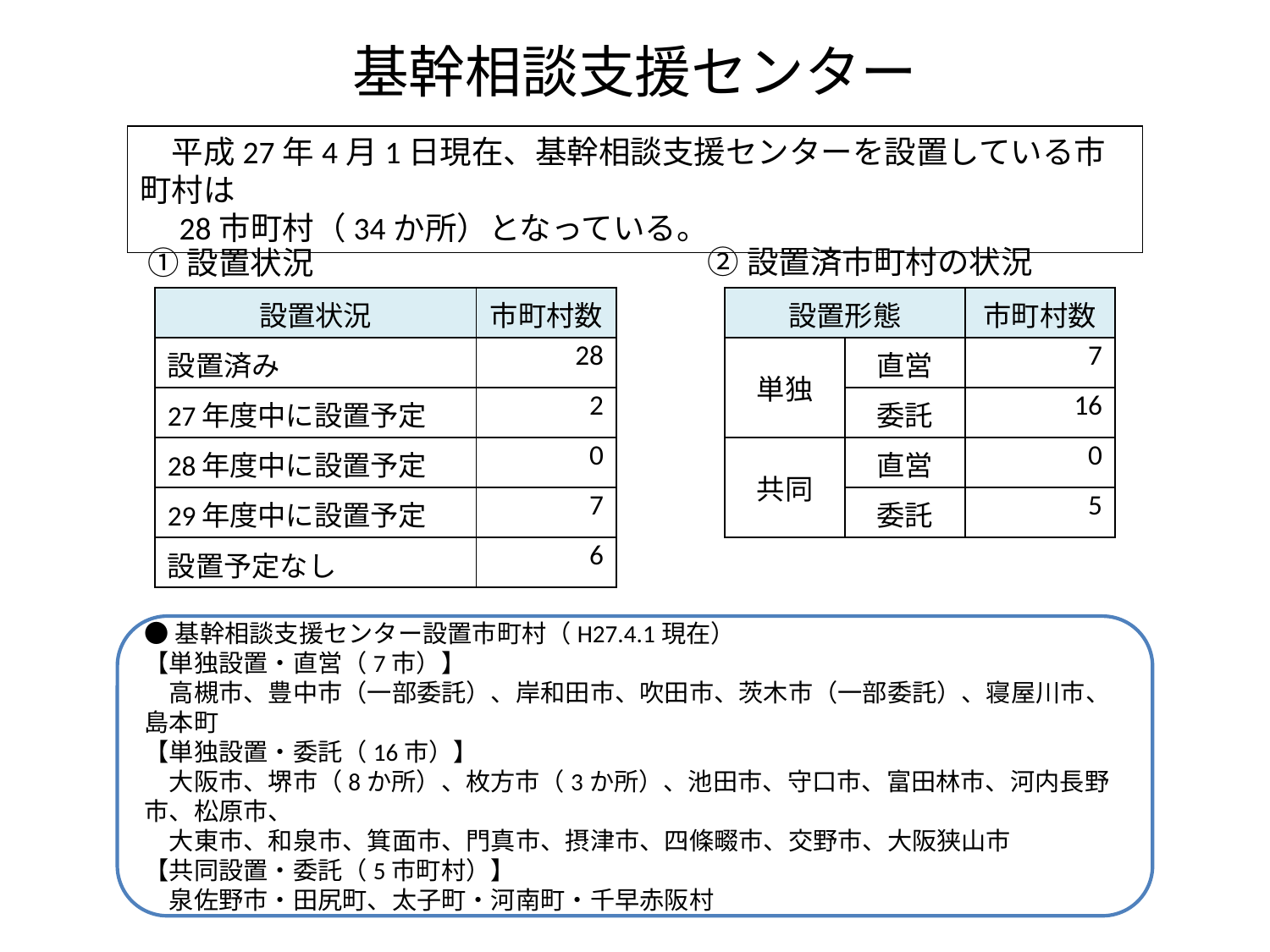

# 基幹相談支援センター
　平成27年4月1日現在、基幹相談支援センターを設置している市町村は
　28市町村（34か所）となっている。
②設置済市町村の状況
①設置状況
| 設置状況 | 市町村数 |
| --- | --- |
| 設置済み | 28 |
| 27年度中に設置予定 | 2 |
| 28年度中に設置予定 | 0 |
| 29年度中に設置予定 | 7 |
| 設置予定なし | 6 |
| 設置形態 |  | 市町村数 |
| --- | --- | --- |
| 単独 | 直営 | 7 |
|  | 委託 | 16 |
| 共同 | 直営 | 0 |
|  | 委託 | 5 |
●基幹相談支援センター設置市町村（H27.4.1現在）
【単独設置・直営（7市）】
　高槻市、豊中市（一部委託）、岸和田市、吹田市、茨木市（一部委託）、寝屋川市、島本町
【単独設置・委託（16市）】
　大阪市、堺市（8か所）、枚方市（3か所）、池田市、守口市、富田林市、河内長野市、松原市、
　大東市、和泉市、箕面市、門真市、摂津市、四條畷市、交野市、大阪狭山市
【共同設置・委託（5市町村）】
　泉佐野市・田尻町、太子町・河南町・千早赤阪村